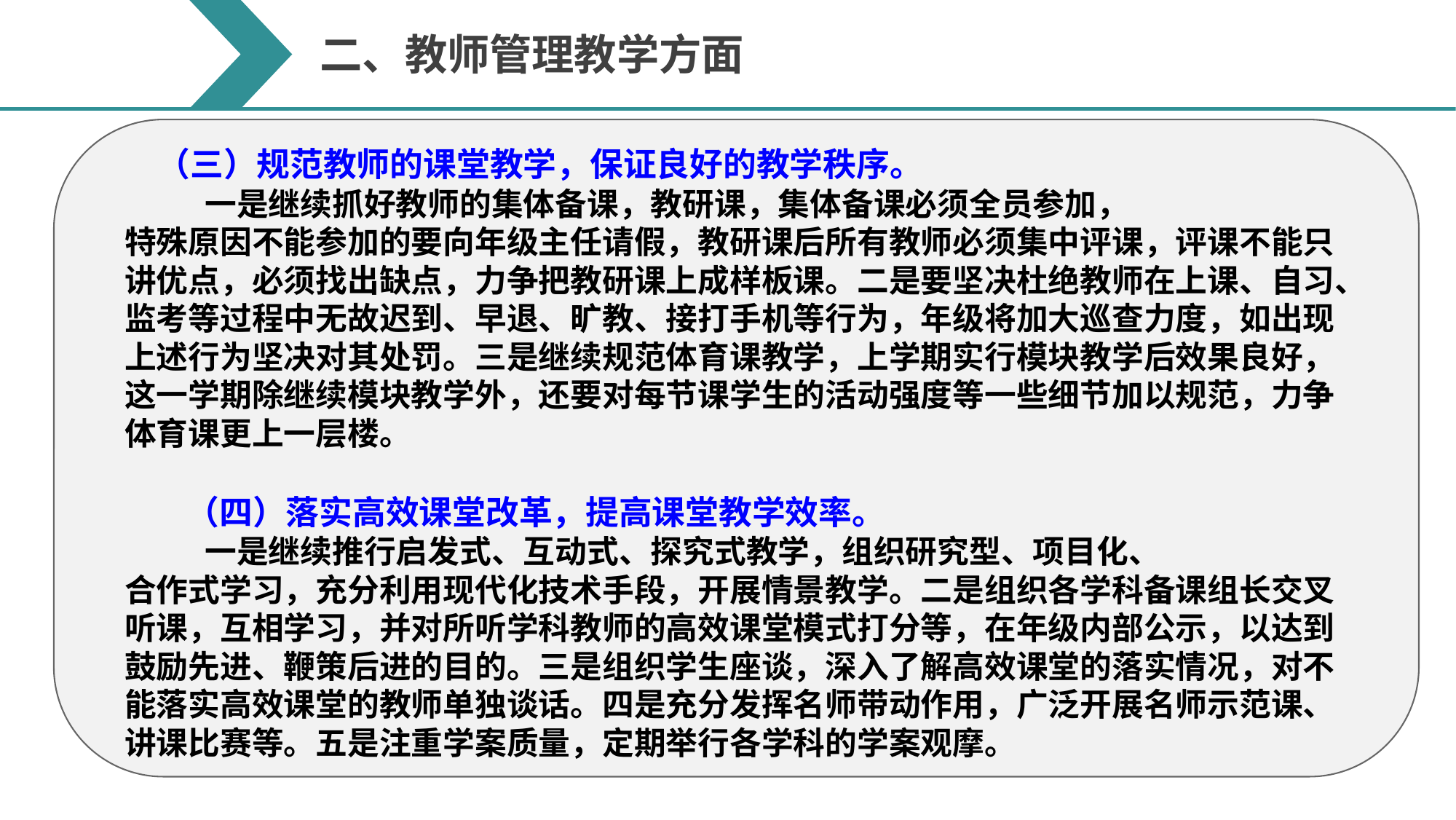

二、教师管理教学方面

   （三）规范教师的课堂教学，保证良好的教学秩序。
          一是继续抓好教师的集体备课，教研课，集体备课必须全员参加，
特殊原因不能参加的要向年级主任请假，教研课后所有教师必须集中评课，评课不能只讲优点，必须找出缺点，力争把教研课上成样板课。二是要坚决杜绝教师在上课、自习、监考等过程中无故迟到、早退、旷教、接打手机等行为，年级将加大巡查力度，如出现上述行为坚决对其处罚。三是继续规范体育课教学，上学期实行模块教学后效果良好，这一学期除继续模块教学外，还要对每节课学生的活动强度等一些细节加以规范，力争体育课更上一层楼。

       （四）落实高效课堂改革，提高课堂教学效率。
          一是继续推行启发式、互动式、探究式教学，组织研究型、项目化、
合作式学习，充分利用现代化技术手段，开展情景教学。二是组织各学科备课组长交叉听课，互相学习，并对所听学科教师的高效课堂模式打分等，在年级内部公示，以达到鼓励先进、鞭策后进的目的。三是组织学生座谈，深入了解高效课堂的落实情况，对不能落实高效课堂的教师单独谈话。四是充分发挥名师带动作用，广泛开展名师示范课、讲课比赛等。五是注重学案质量，定期举行各学科的学案观摩。